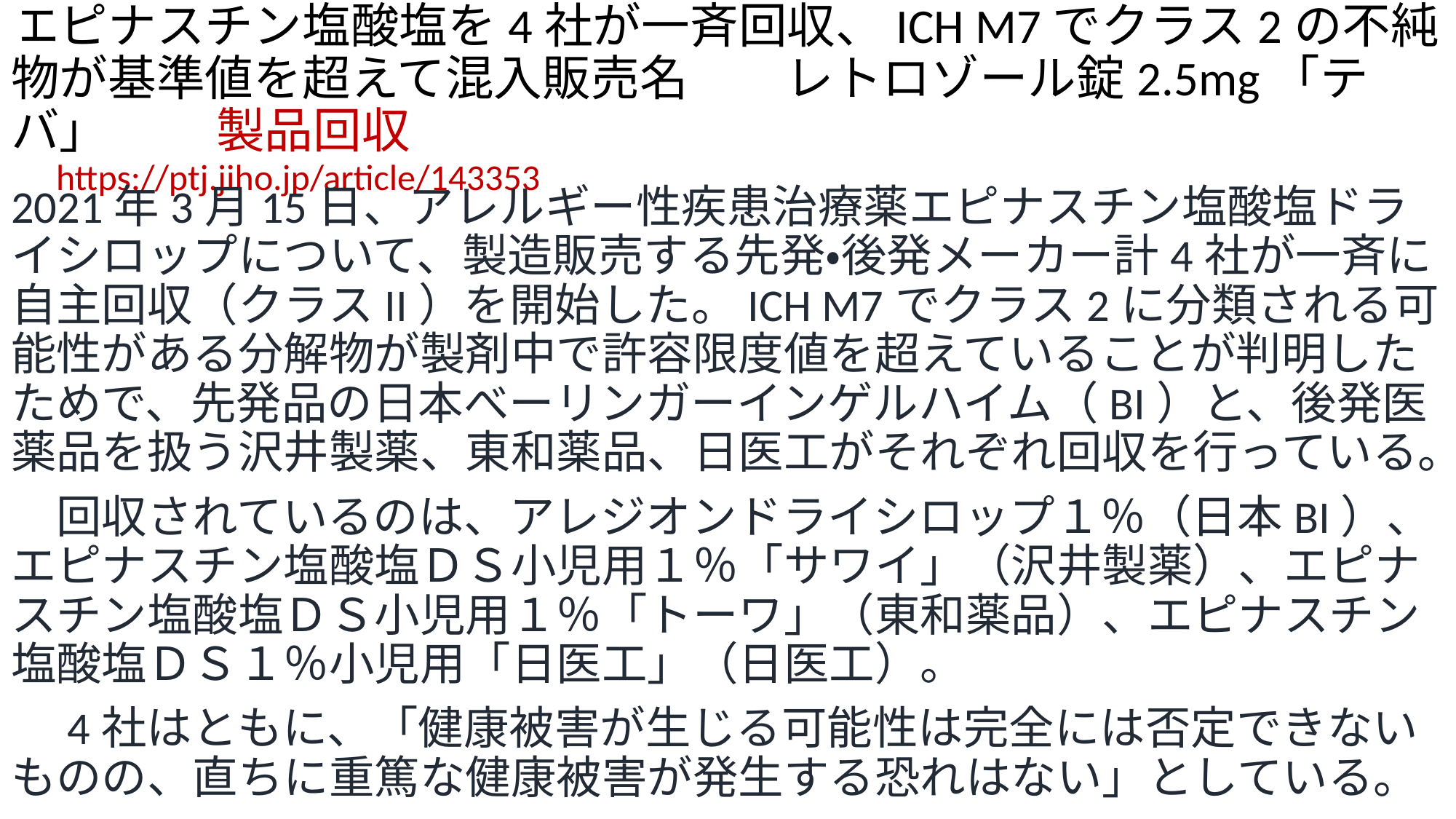

# エピナスチン塩酸塩を4社が一斉回収、ICH M7でクラス2の不純物が基準値を超えて混入販売名　　レトロゾール錠2.5mg「テバ」 　　製品回収 　https://ptj.jiho.jp/article/143353

2021年3月15日、アレルギー性疾患治療薬エピナスチン塩酸塩ドライシロップについて、製造販売する先発・後発メーカー計4社が一斉に自主回収（クラスII）を開始した。ICH M7でクラス2に分類される可能性がある分解物が製剤中で許容限度値を超えていることが判明したためで、先発品の日本べーリンガーインゲルハイム（BI）と、後発医薬品を扱う沢井製薬、東和薬品、日医工がそれぞれ回収を行っている。
　回収されているのは、アレジオンドライシロップ１％（日本BI）、エピナスチン塩酸塩ＤＳ小児用１％「サワイ」（沢井製薬）、エピナスチン塩酸塩ＤＳ小児用１％「トーワ」（東和薬品）、エピナスチン塩酸塩ＤＳ１％小児用「日医工」（日医工）。
　4社はともに、「健康被害が生じる可能性は完全には否定できないものの、直ちに重篤な健康被害が発生する恐れはない」としている。